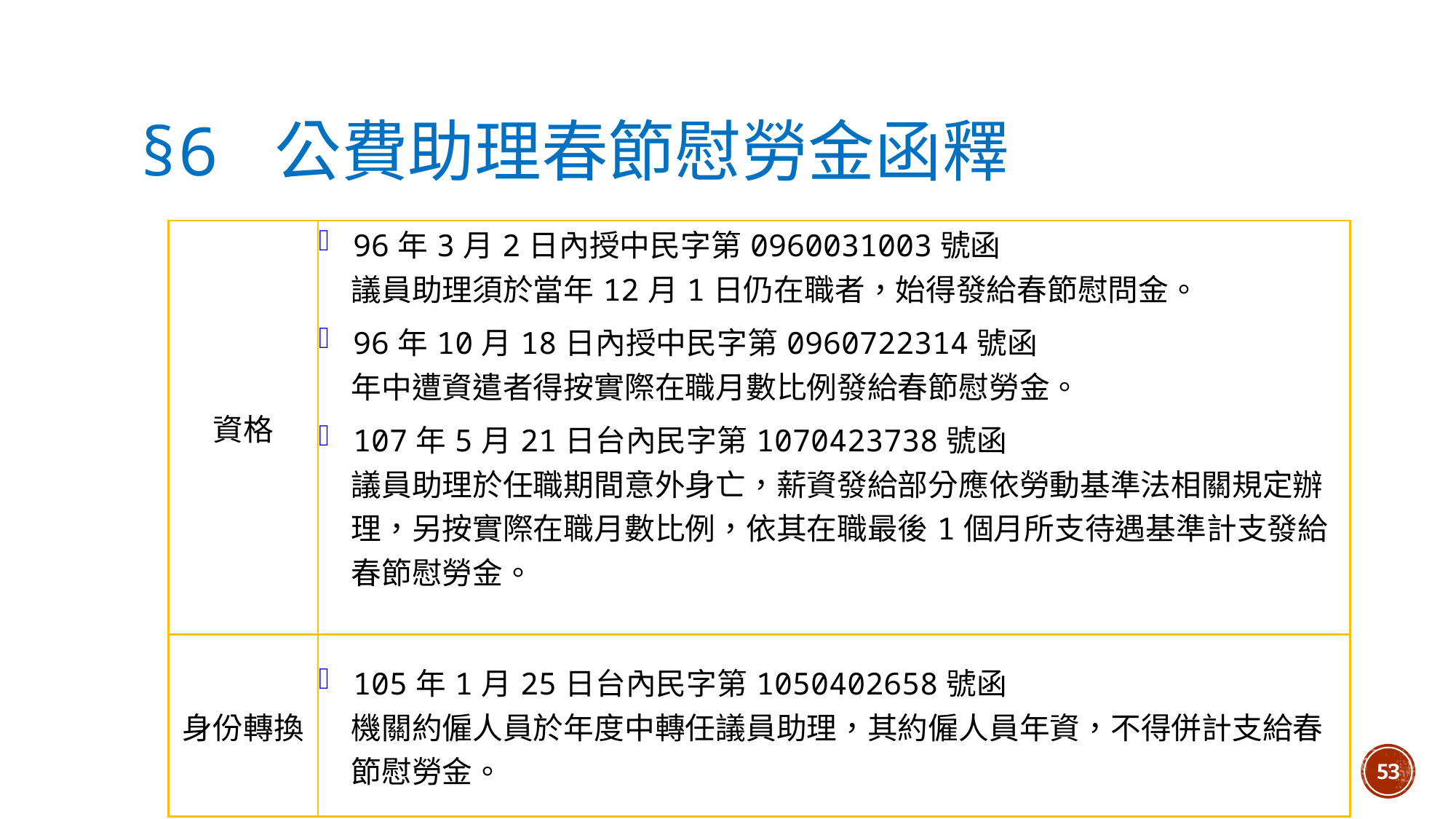

# §6 公費助理春節慰勞金函釋
| 資格 | 96年3月2日內授中民字第0960031003號函 議員助理須於當年12月1日仍在職者，始得發給春節慰問金。 96年10月18日內授中民字第0960722314號函 年中遭資遣者得按實際在職月數比例發給春節慰勞金。 107年5月21日台內民字第1070423738號函 議員助理於任職期間意外身亡，薪資發給部分應依勞動基準法相關規定辦理，另按實際在職月數比例，依其在職最後1個月所支待遇基準計支發給春節慰勞金。 |
| --- | --- |
| 身份轉換 | 105年1月25日台內民字第1050402658號函 機關約僱人員於年度中轉任議員助理，其約僱人員年資，不得併計支給春節慰勞金。 |
53